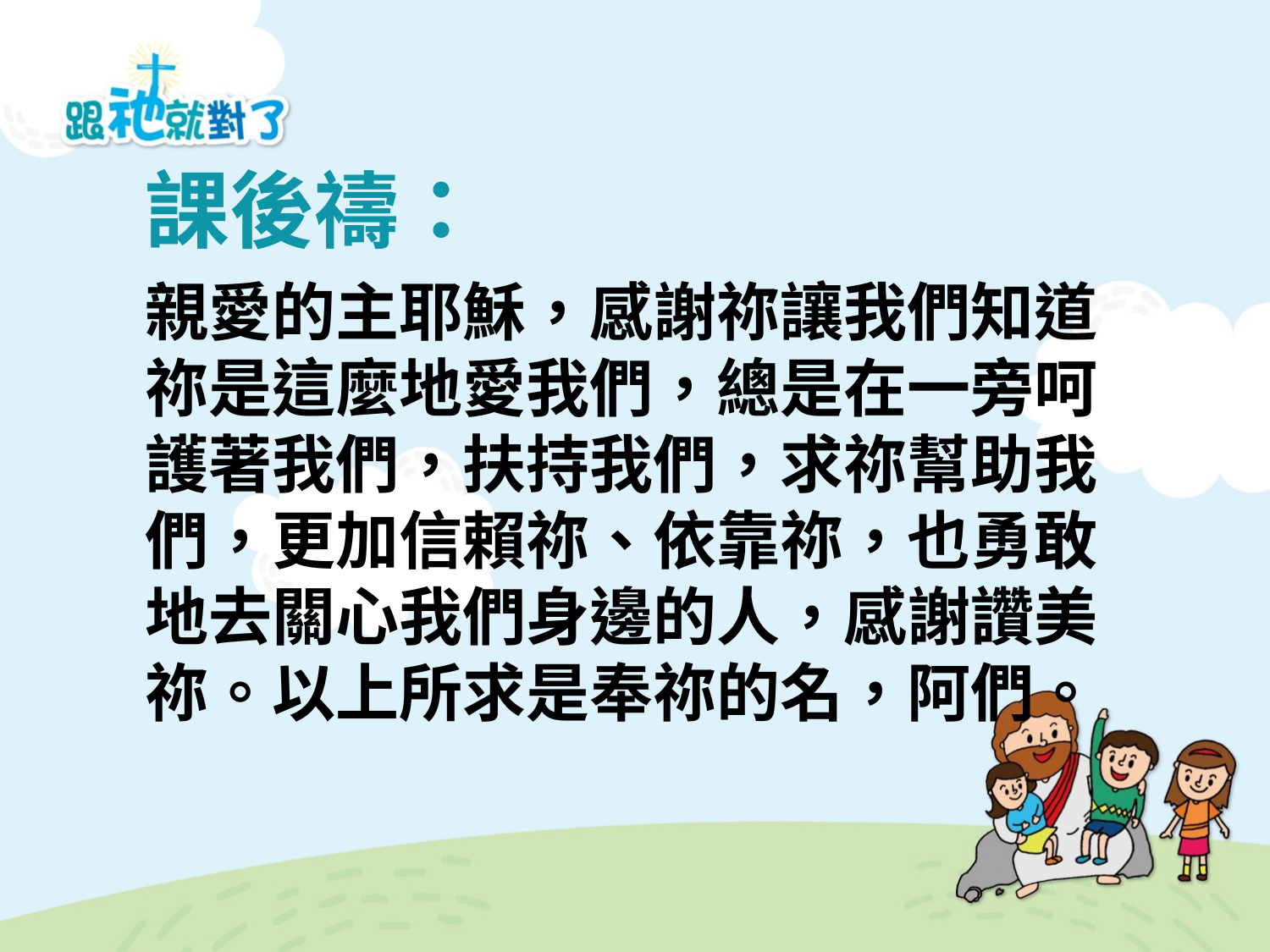

課後禱：
親愛的主耶穌，感謝祢讓我們知道祢是這麼地愛我們，總是在一旁呵護著我們，扶持我們，求祢幫助我們，更加信賴祢、依靠祢，也勇敢地去關心我們身邊的人，感謝讚美祢。以上所求是奉祢的名，阿們。